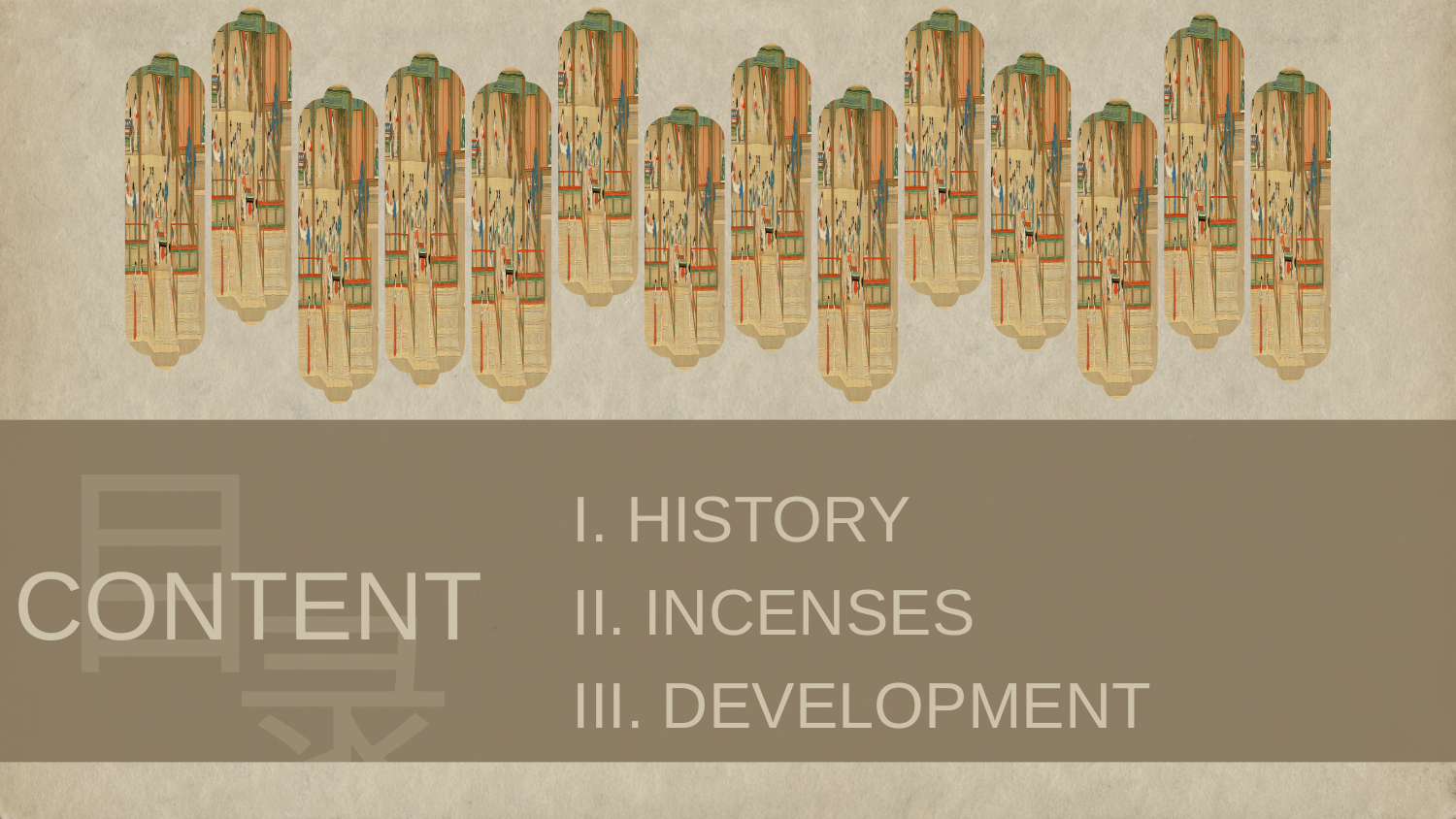

e7d195523061f1c0092ce48a5fc95870a0687ac45bc8b2caB227BFDC40F9DB2B7A559DE97B8BDC6E716585DDCE188C7BF488BAA08C98985C74A3E1B5E305210FABE6A8AE2A6A8AB67019A6860E9B7AF5A1AA0AE848054FD2292C11D02CA017BFBB3E67E2D7C71CE3B489A22E9D8CF6970AFE47064DEFADBFDE77AC9F8F0B49A18D0932244AC73491
目
录

I. HISTORY
II. INCENSES
III. DEVELOPMENT

CONTENT